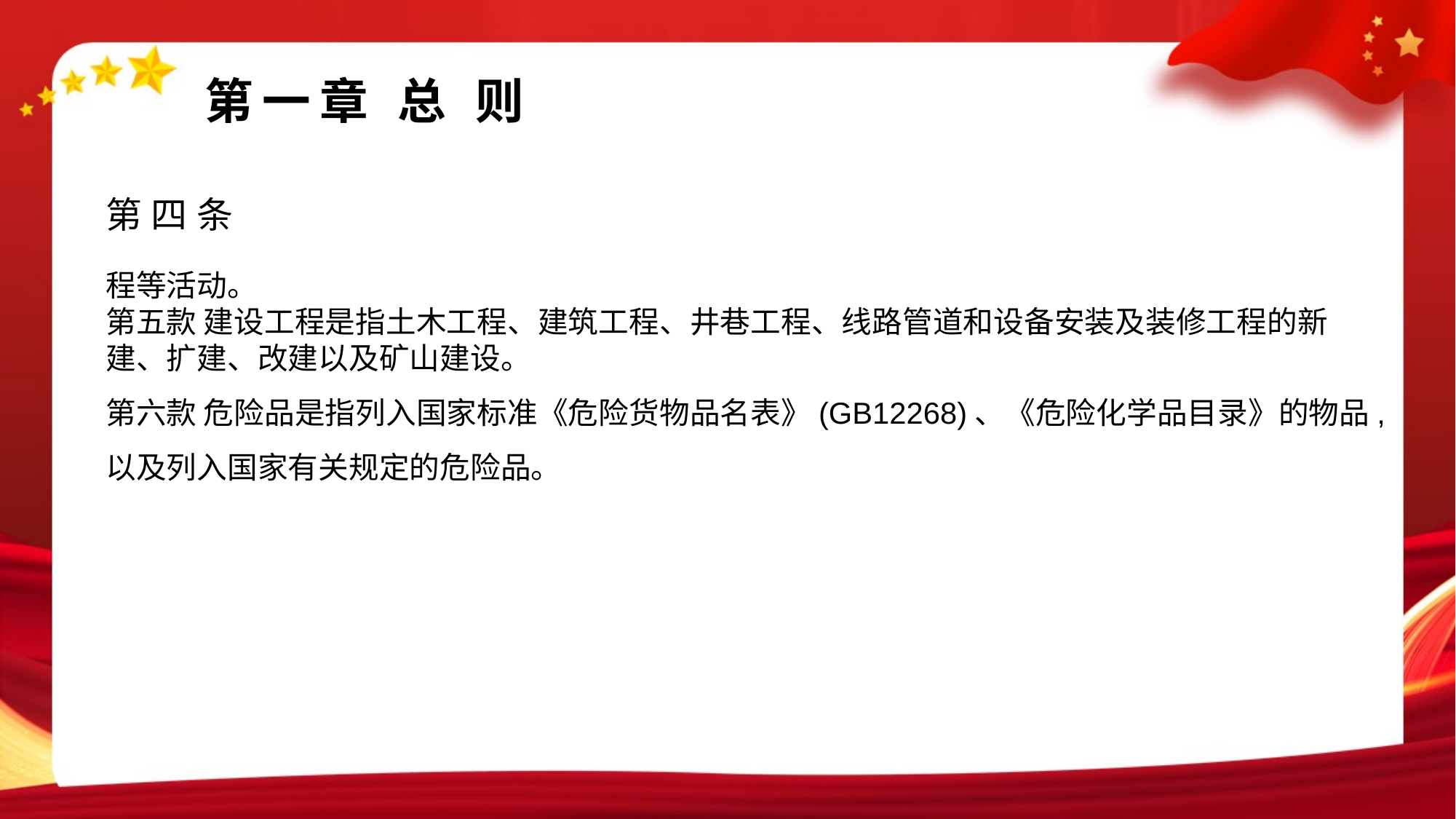

#
第一章 总 则
第四条
程等活动。
第五款 建设工程是指土木工程、建筑工程、井巷工程、线路管道和设备安装及装修工程的新建、扩建、改建以及矿山建设。
第六款 危险品是指列入国家标准《危险货物品名表》(GB12268)、《危险化学品目录》的物品,以及列入国家有关规定的危险品。